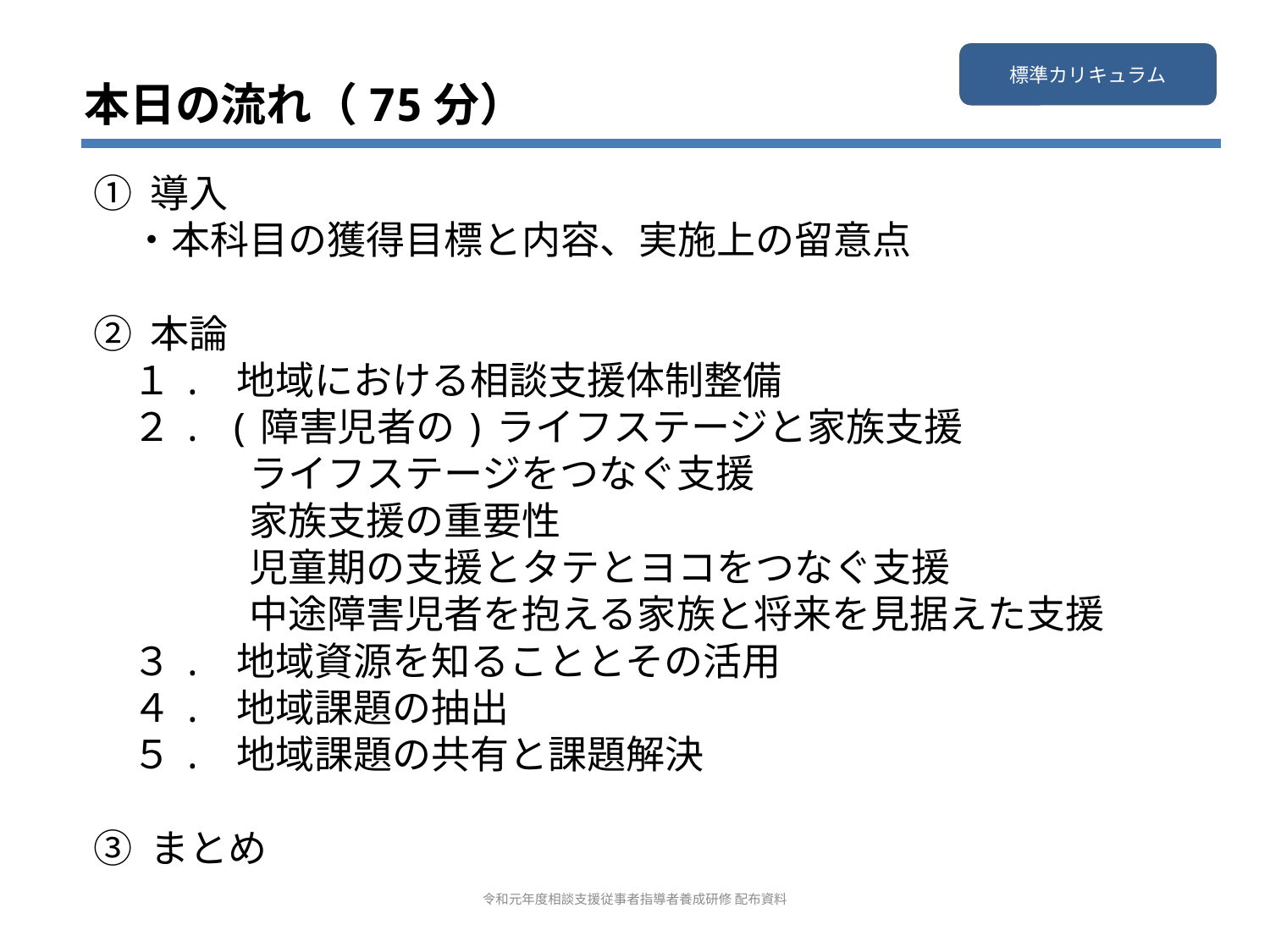

標準カリキュラム
本日の流れ（75分）
① 導入
　・本科目の獲得目標と内容、実施上の留意点

② 本論
　１. 地域における相談支援体制整備
　２. (障害児者の)ライフステージと家族支援
　　　　ライフステージをつなぐ支援
　　　　家族支援の重要性
　　　　児童期の支援とタテとヨコをつなぐ支援
　　　　中途障害児者を抱える家族と将来を見据えた支援
　３. 地域資源を知ることとその活用
　４. 地域課題の抽出
　５. 地域課題の共有と課題解決

③ まとめ
令和元年度相談支援従事者指導者養成研修 配布資料